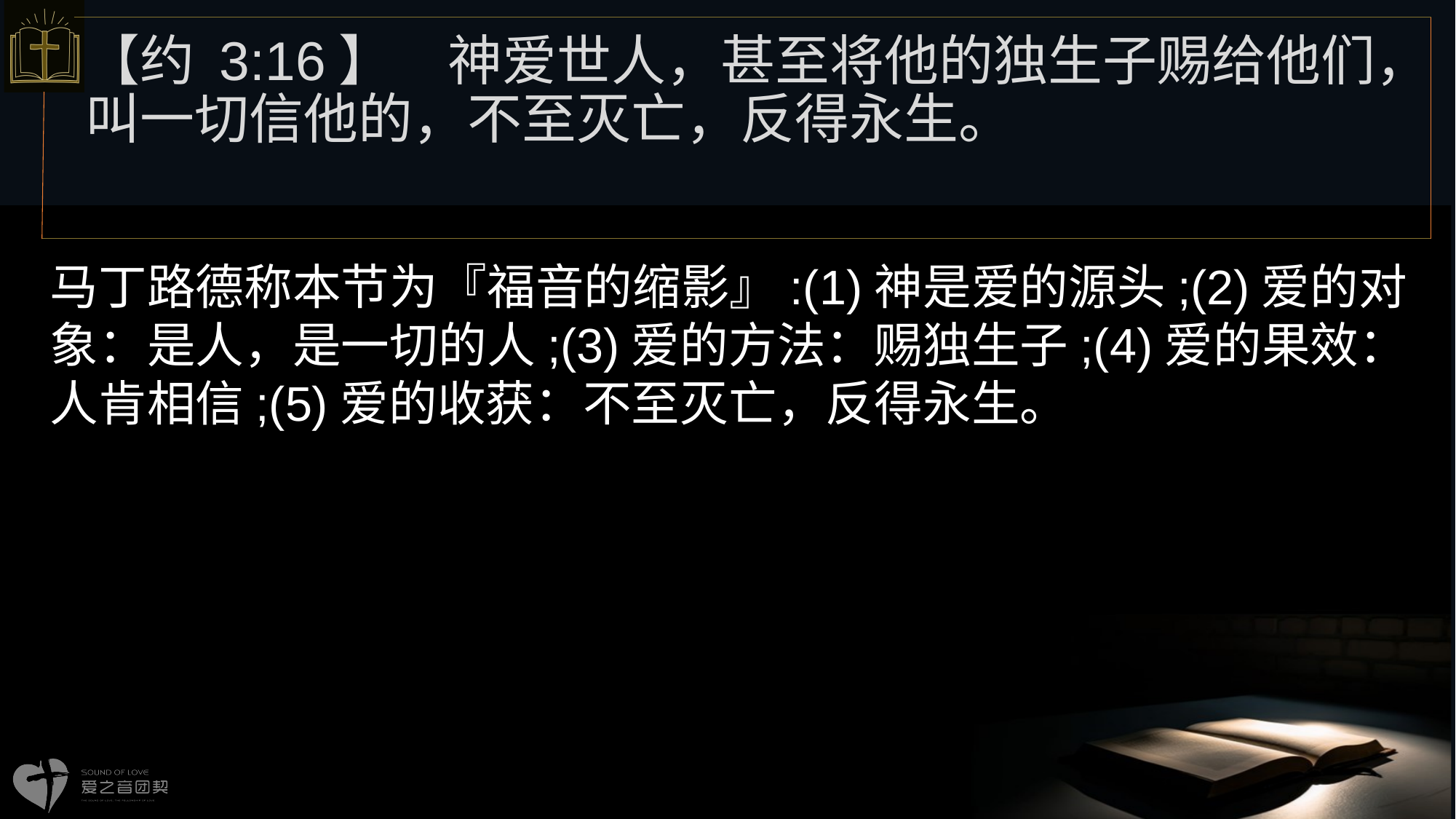

【约 3:16】　神爱世人，甚至将他的独生子赐给他们，叫一切信他的，不至灭亡，反得永生。
# 马丁路德称本节为『福音的缩影』:(1)神是爱的源头;(2)爱的对象：是人，是一切的人;(3)爱的方法：赐独生子;(4)爱的果效：人肯相信;(5)爱的收获：不至灭亡，反得永生。